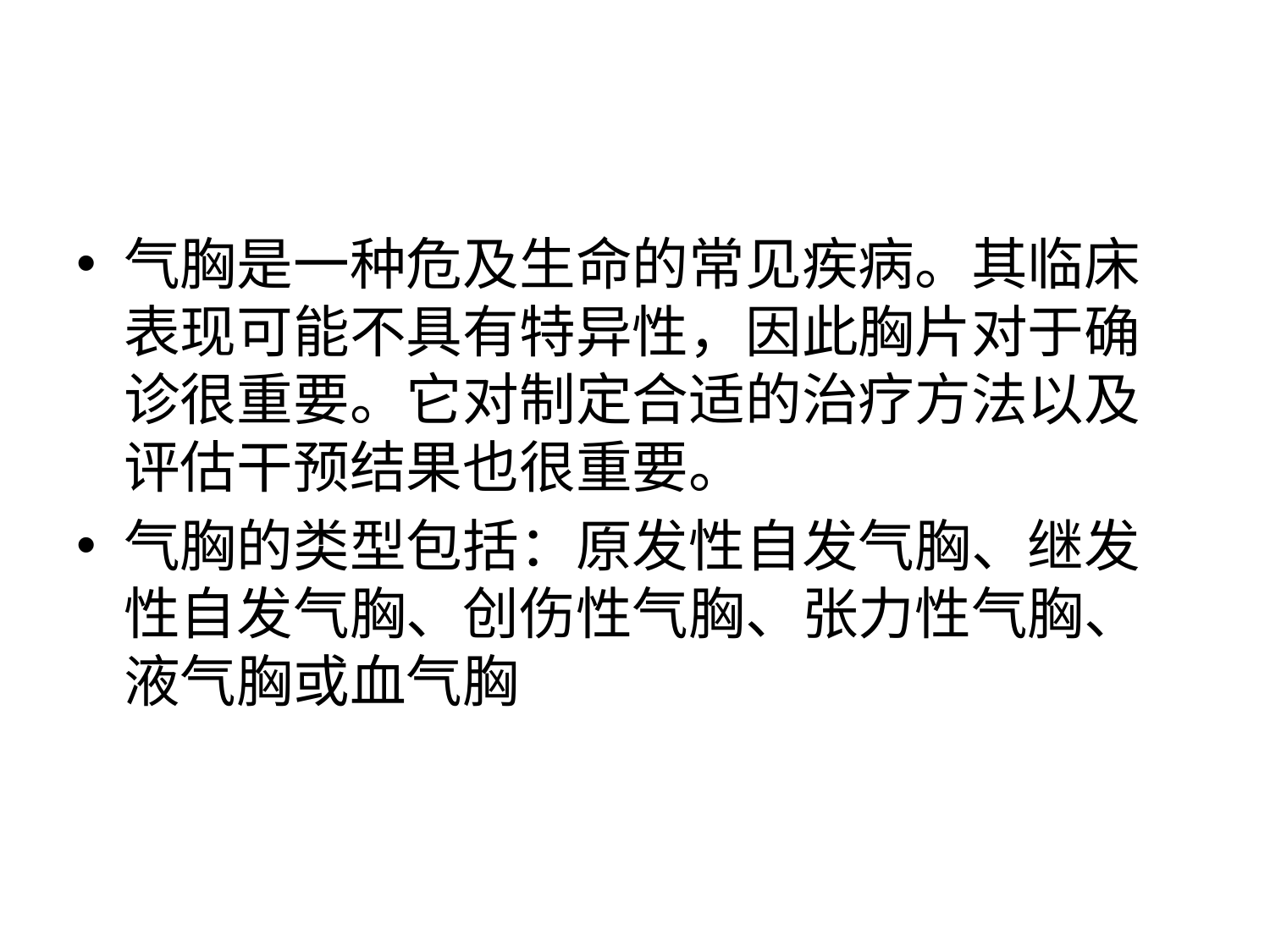

#
气胸是一种危及生命的常见疾病。其临床表现可能不具有特异性，因此胸片对于确诊很重要。它对制定合适的治疗方法以及评估干预结果也很重要。
气胸的类型包括：原发性自发气胸、继发性自发气胸、创伤性气胸、张力性气胸、液气胸或血气胸